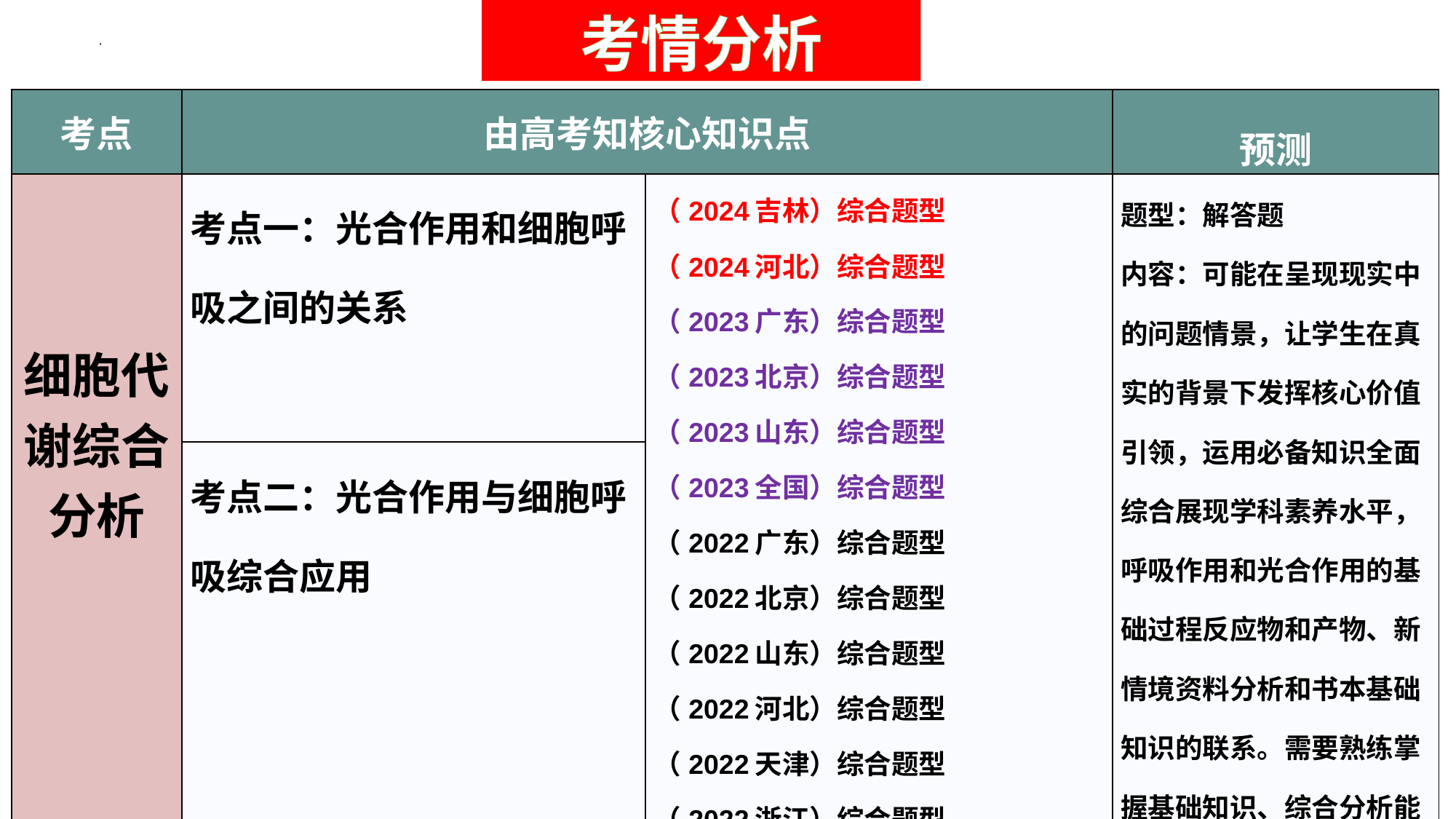

考情分析
| 考点 | 由高考知核心知识点 |  | 预测 |
| --- | --- | --- | --- |
| 细胞代谢综合分析 | 考点一：光合作用和细胞呼吸之间的关系 | （2024吉林）综合题型 （2024河北）综合题型 （2023广东）综合题型 （2023北京）综合题型 （2023山东）综合题型 （2023全国）综合题型 （2022广东）综合题型 （2022北京）综合题型 （2022山东）综合题型 （2022河北）综合题型 （2022天津）综合题型 （2022浙江）综合题型 （2022全国）综合题型 （3年59考，全国卷3年5考） | 题型：解答题 内容：可能在呈现现实中的问题情景，让学生在真实的背景下发挥核心价值引领，运用必备知识全面综合展现学科素养水平，呼吸作用和光合作用的基础过程反应物和产物、新情境资料分析和书本基础知识的联系。需要熟练掌握基础知识、综合分析能力和探究能力。 |
|  | 考点二：光合作用与细胞呼吸综合应用 |  |  |